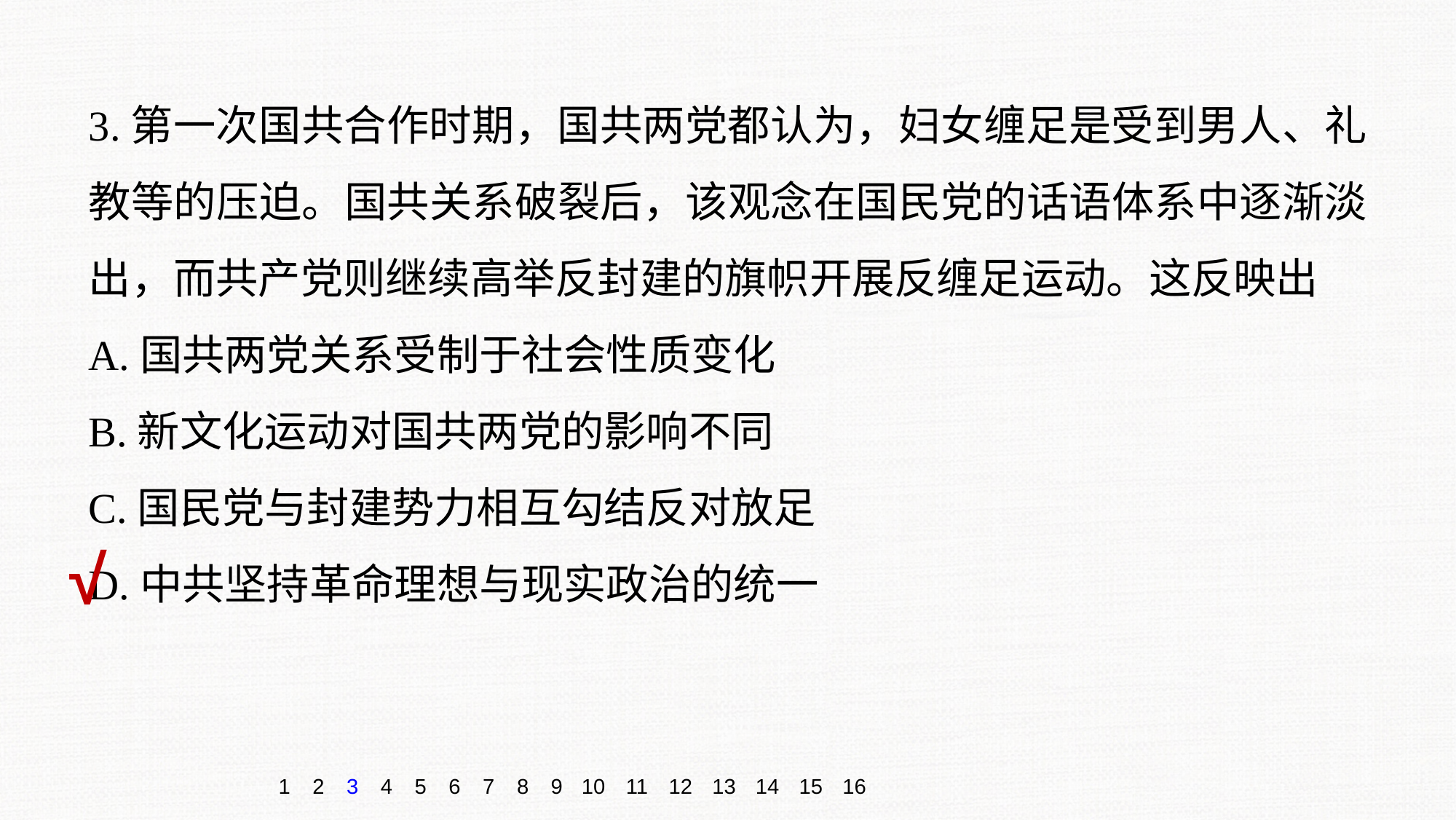

3.第一次国共合作时期，国共两党都认为，妇女缠足是受到男人、礼教等的压迫。国共关系破裂后，该观念在国民党的话语体系中逐渐淡出，而共产党则继续高举反封建的旗帜开展反缠足运动。这反映出
A.国共两党关系受制于社会性质变化
B.新文化运动对国共两党的影响不同
C.国民党与封建势力相互勾结反对放足
D.中共坚持革命理想与现实政治的统一
√
1
2
3
4
5
6
7
8
9
10
11
12
13
14
15
16